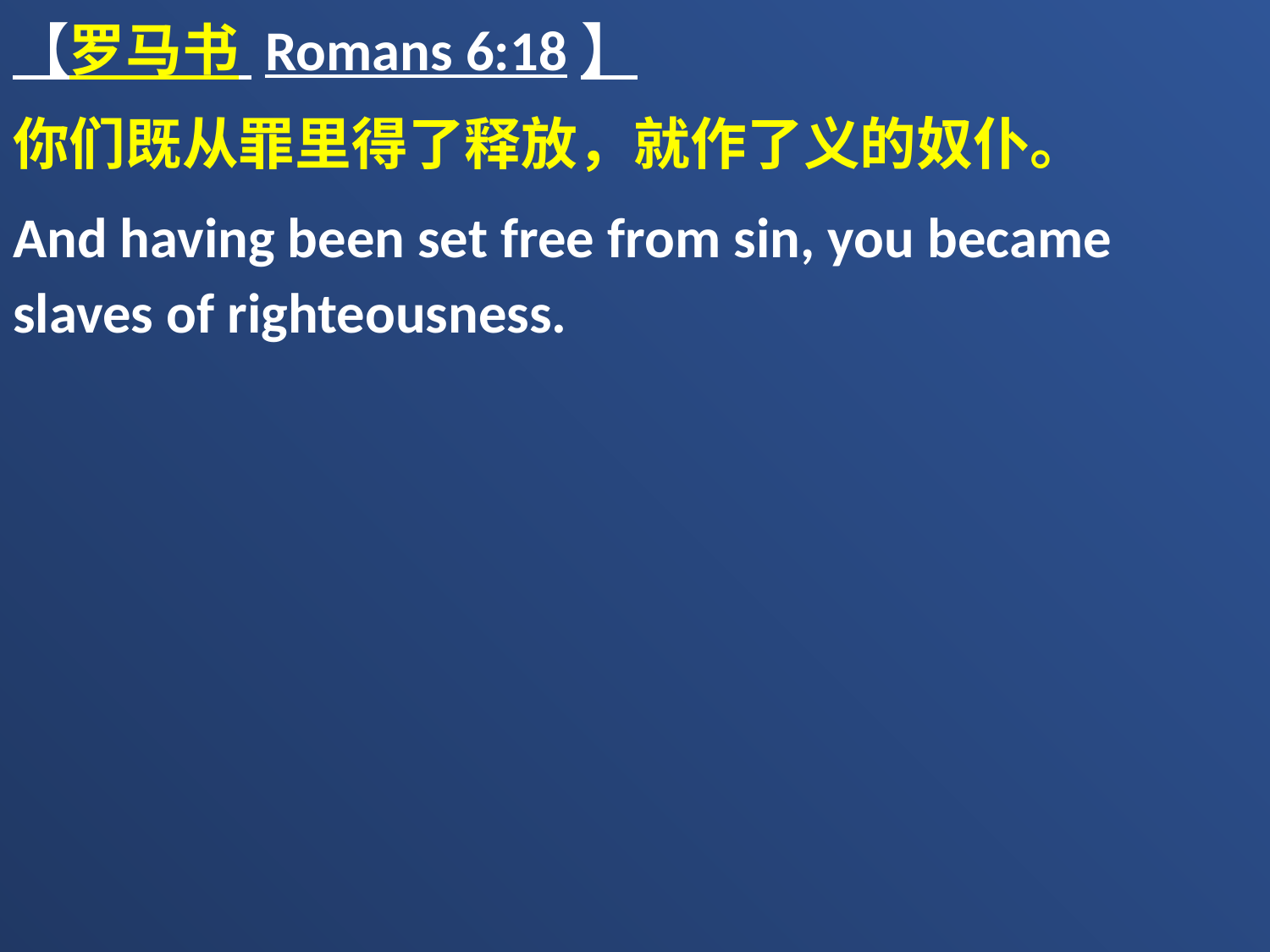

【罗马书 Romans 6:18】
你们既从罪里得了释放，就作了义的奴仆。
And having been set free from sin, you became slaves of righteousness.